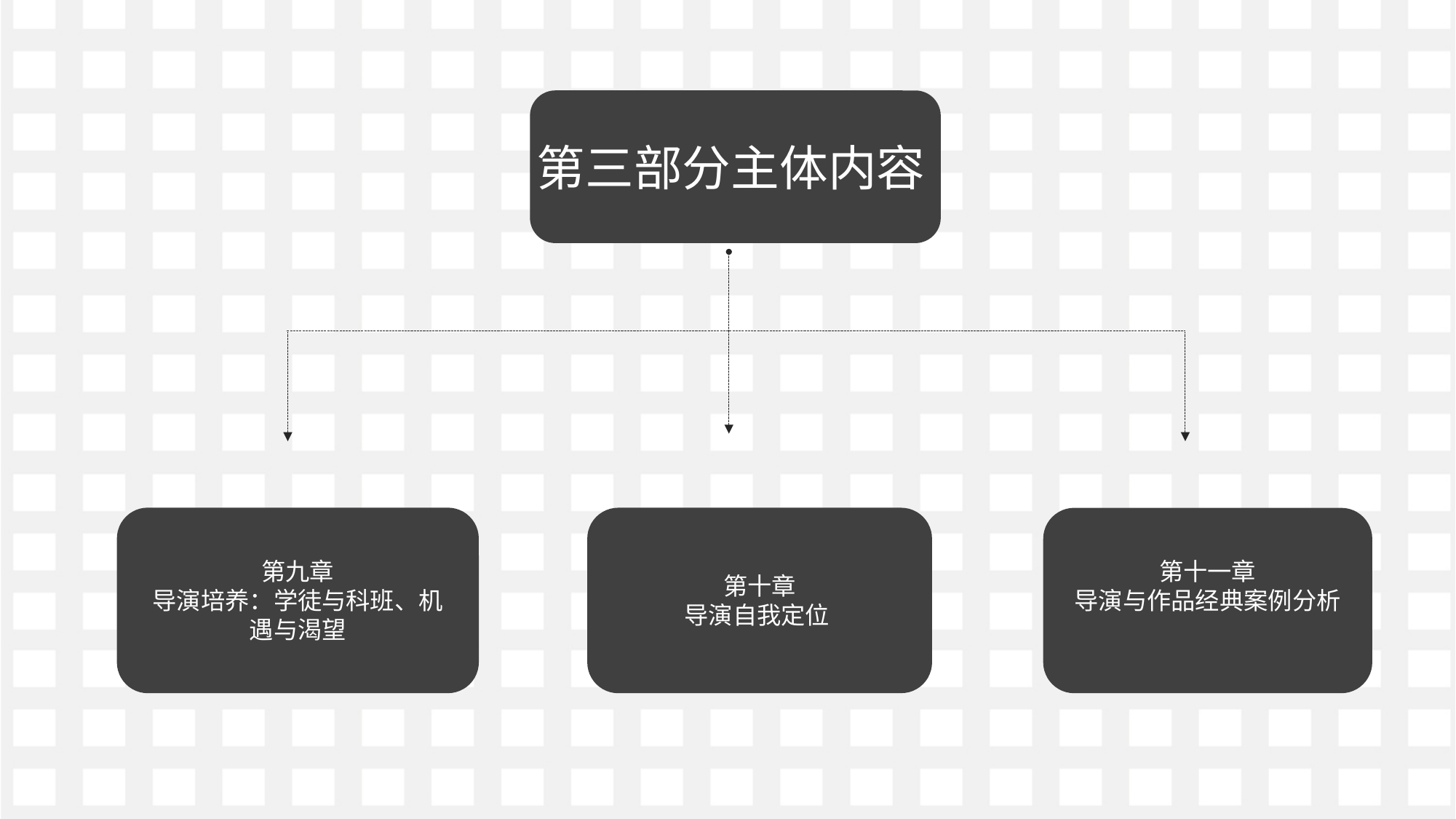

第三部分主体内容

第九章
导演培养：学徒与科班、机遇与渴望

第十章
导演自我定位

第十一章
导演与作品经典案例分析